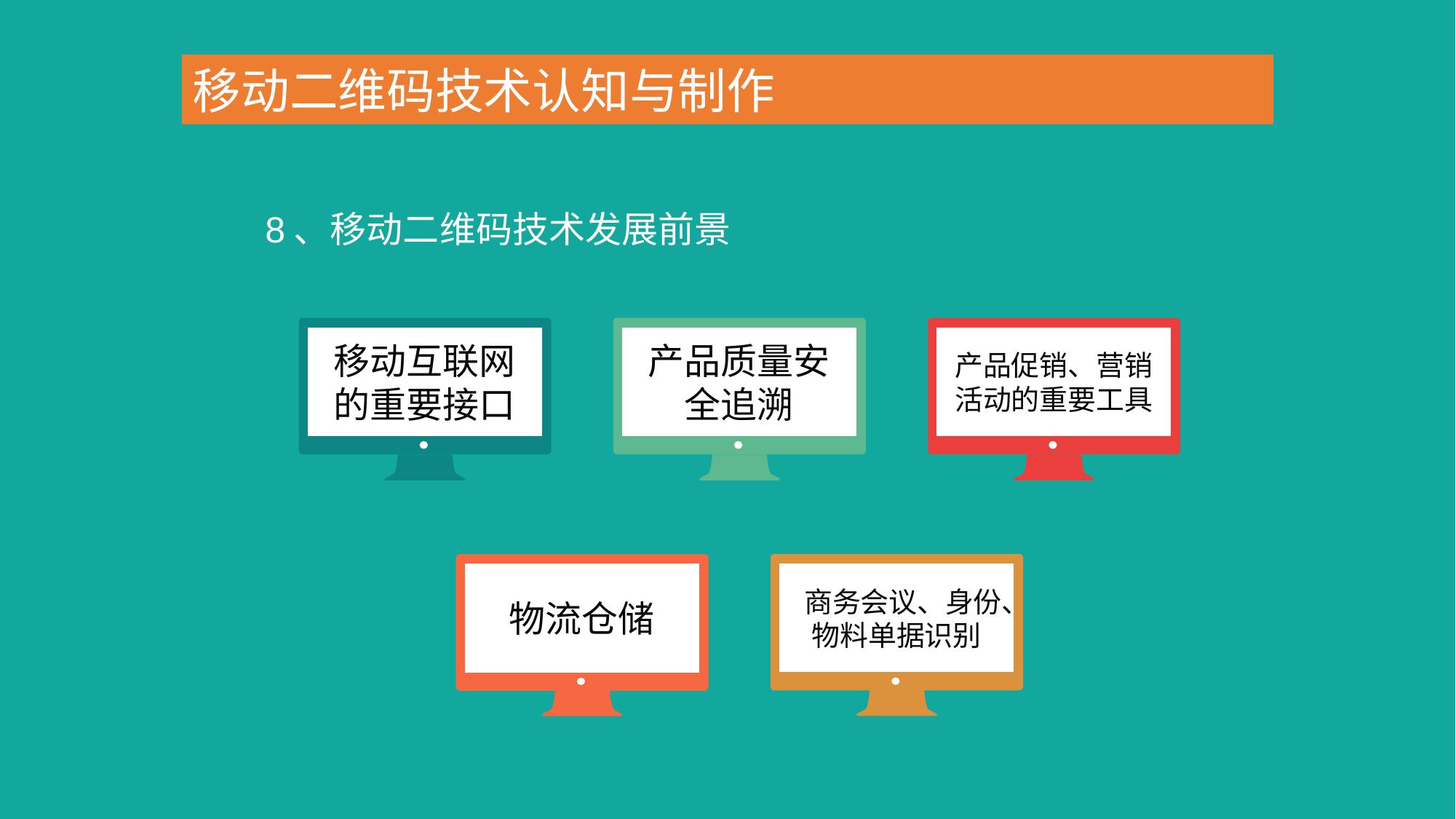

移动二维码技术认知与制作
8、移动二维码技术发展前景

移动互联网的重要接口
产品质量安全追溯
产品促销、营销活动的重要工具

 商务会议、身份、物料单据识别
物流仓储